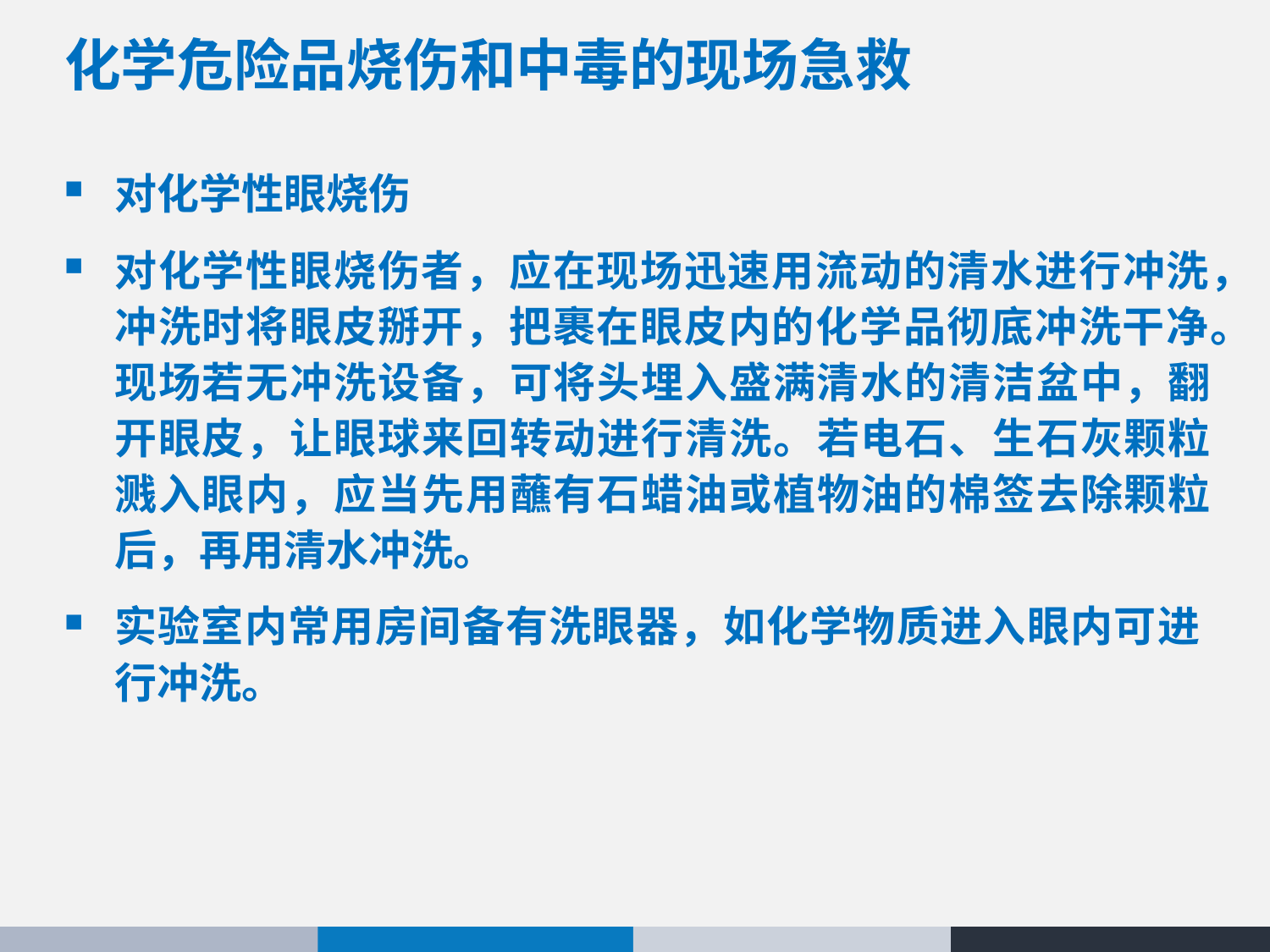

# 化学危险品烧伤和中毒的现场急救
对化学性眼烧伤
对化学性眼烧伤者，应在现场迅速用流动的清水进行冲洗，冲洗时将眼皮掰开，把裹在眼皮内的化学品彻底冲洗干净。现场若无冲洗设备，可将头埋入盛满清水的清洁盆中，翻开眼皮，让眼球来回转动进行清洗。若电石、生石灰颗粒溅入眼内，应当先用蘸有石蜡油或植物油的棉签去除颗粒后，再用清水冲洗。
实验室内常用房间备有洗眼器，如化学物质进入眼内可进  行冲洗。